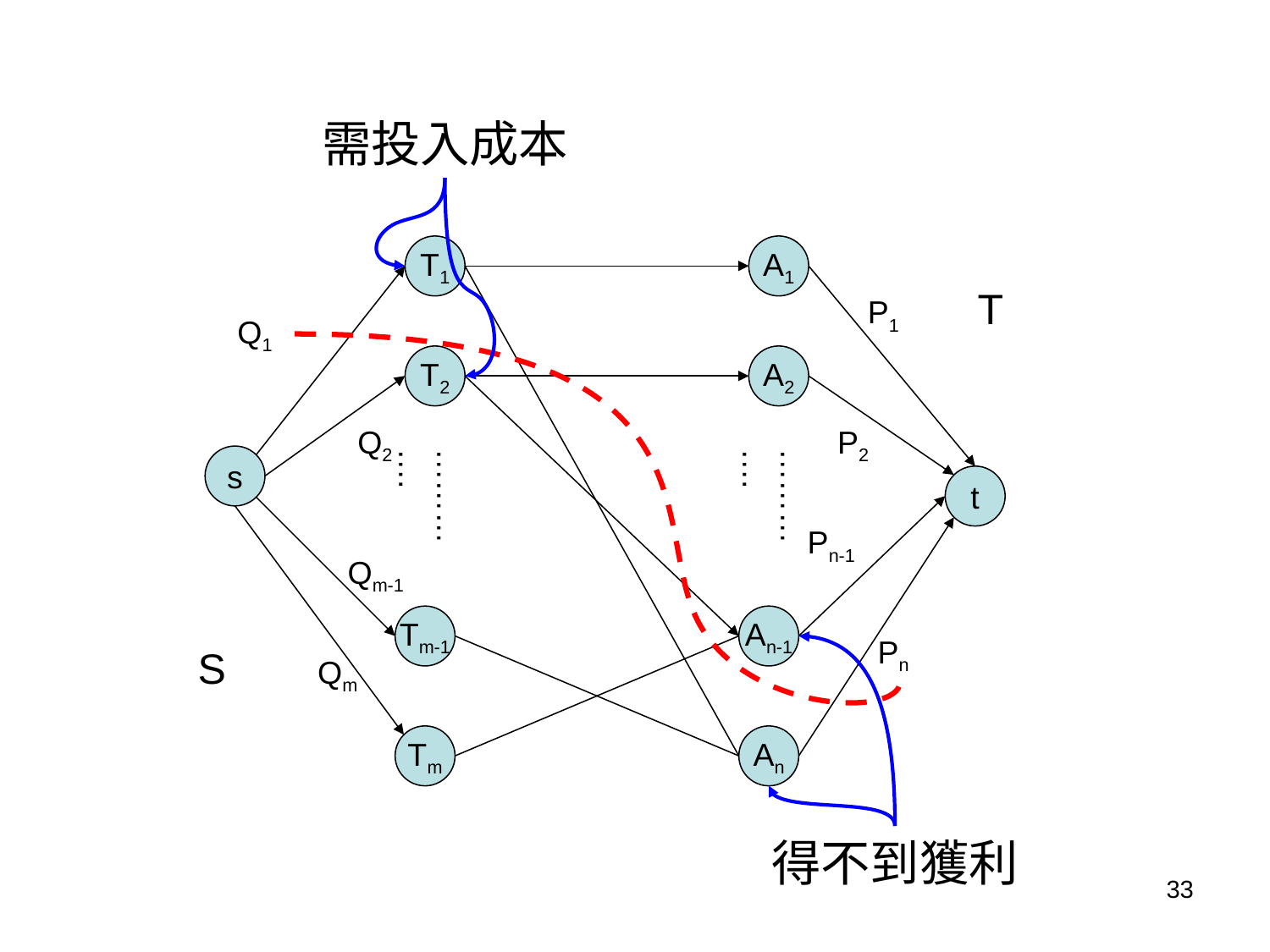

需投入成本
T1
A1
T
P1
Q1
T2
A2
Q2
P2
………….
………….
s
t
Pn-1
Qm-1
Tm-1
An-1
Pn
S
Qm
Tm
An
得不到獲利
33